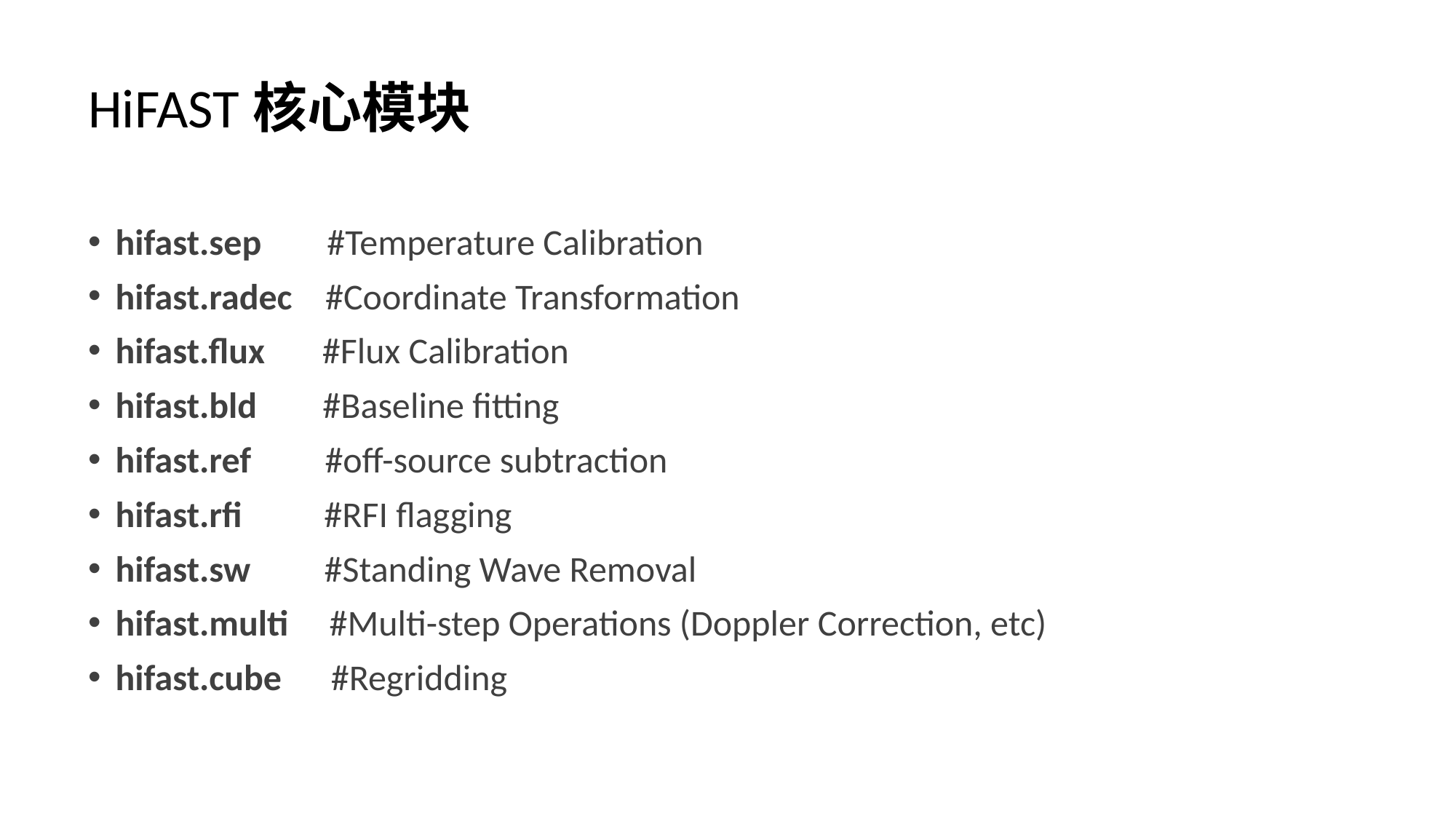

# HiFAST核心模块
hifast.sep        #Temperature Calibration
hifast.radec    #Coordinate Transformation
hifast.flux       #Flux Calibration
hifast.bld        #Baseline fitting
hifast.ref         #off-source subtraction
hifast.rfi          #RFI flagging
hifast.sw         #Standing Wave Removal
hifast.multi     #Multi-step Operations (Doppler Correction, etc)
hifast.cube      #Regridding
26